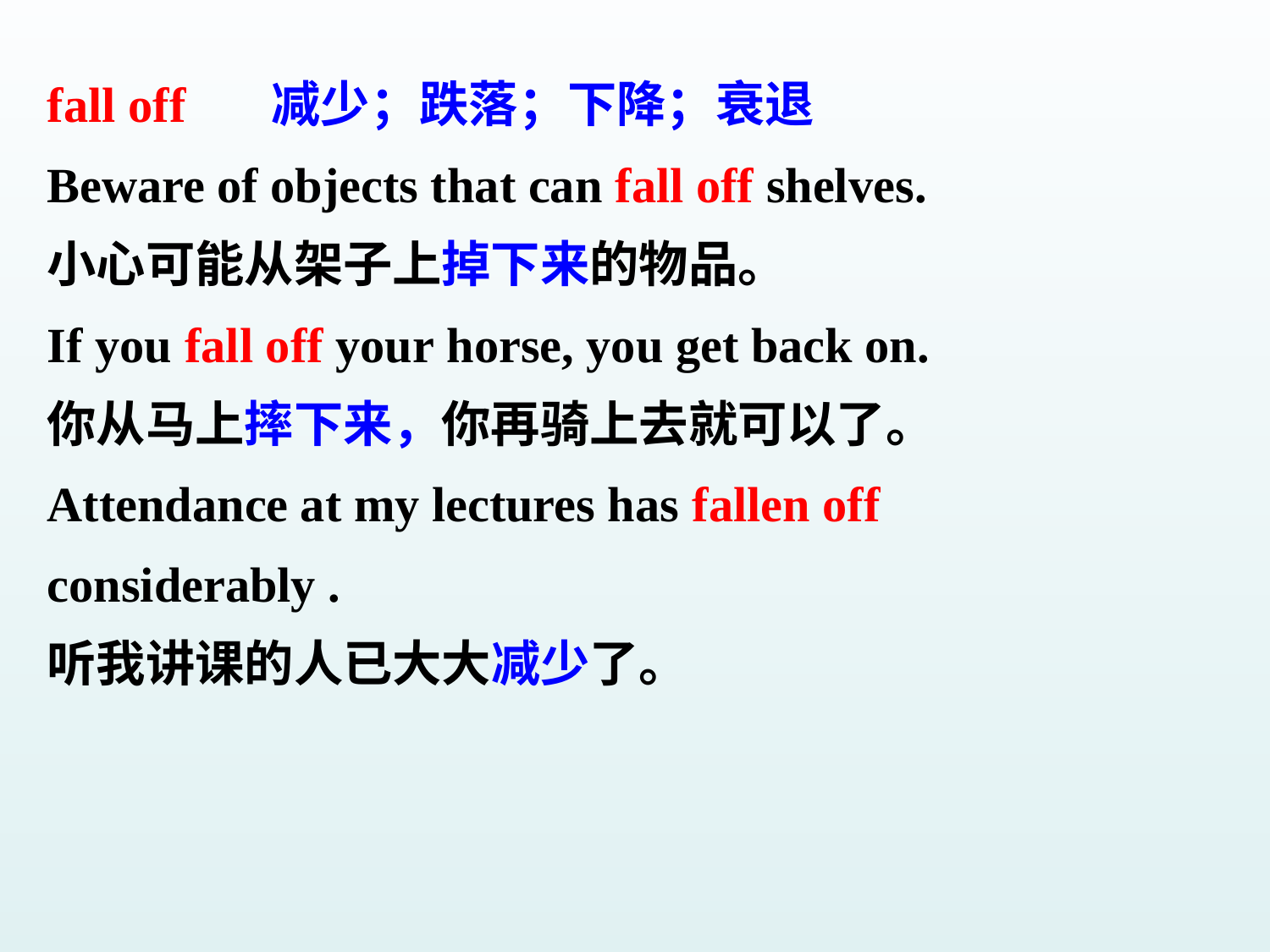

fall off      减少；跌落；下降；衰退
Beware of objects that can fall off shelves.
小心可能从架子上掉下来的物品。
If you fall off your horse, you get back on.
你从马上摔下来，你再骑上去就可以了。
Attendance at my lectures has fallen off
considerably .
听我讲课的人已大大减少了。